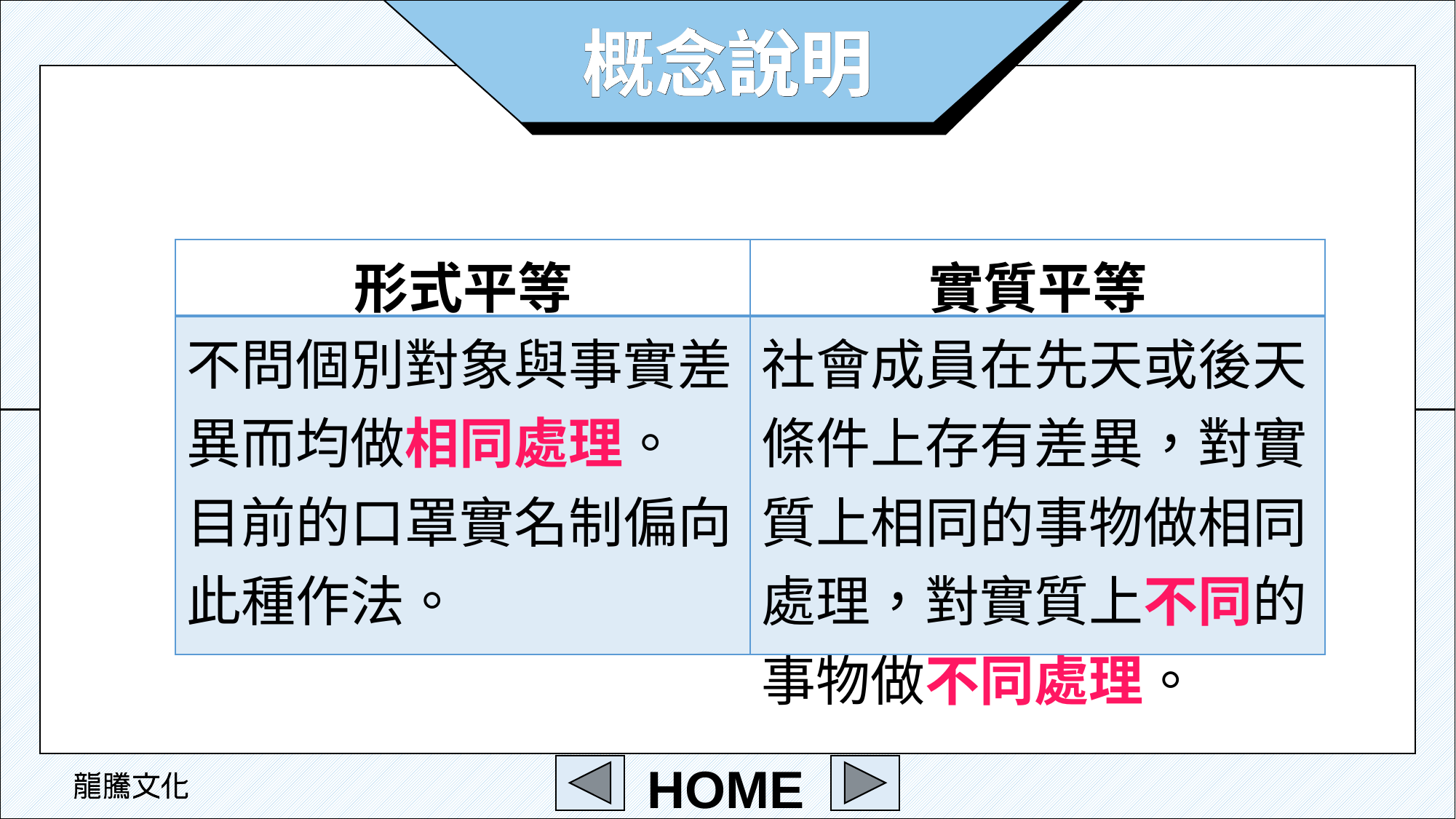

| 形式平等 | 實質平等 |
| --- | --- |
| 不問個別對象與事實差異而均做相同處理。 目前的口罩實名制偏向此種作法。 | 社會成員在先天或後天條件上存有差異，對實質上相同的事物做相同處理，對實質上不同的事物做不同處理。 |